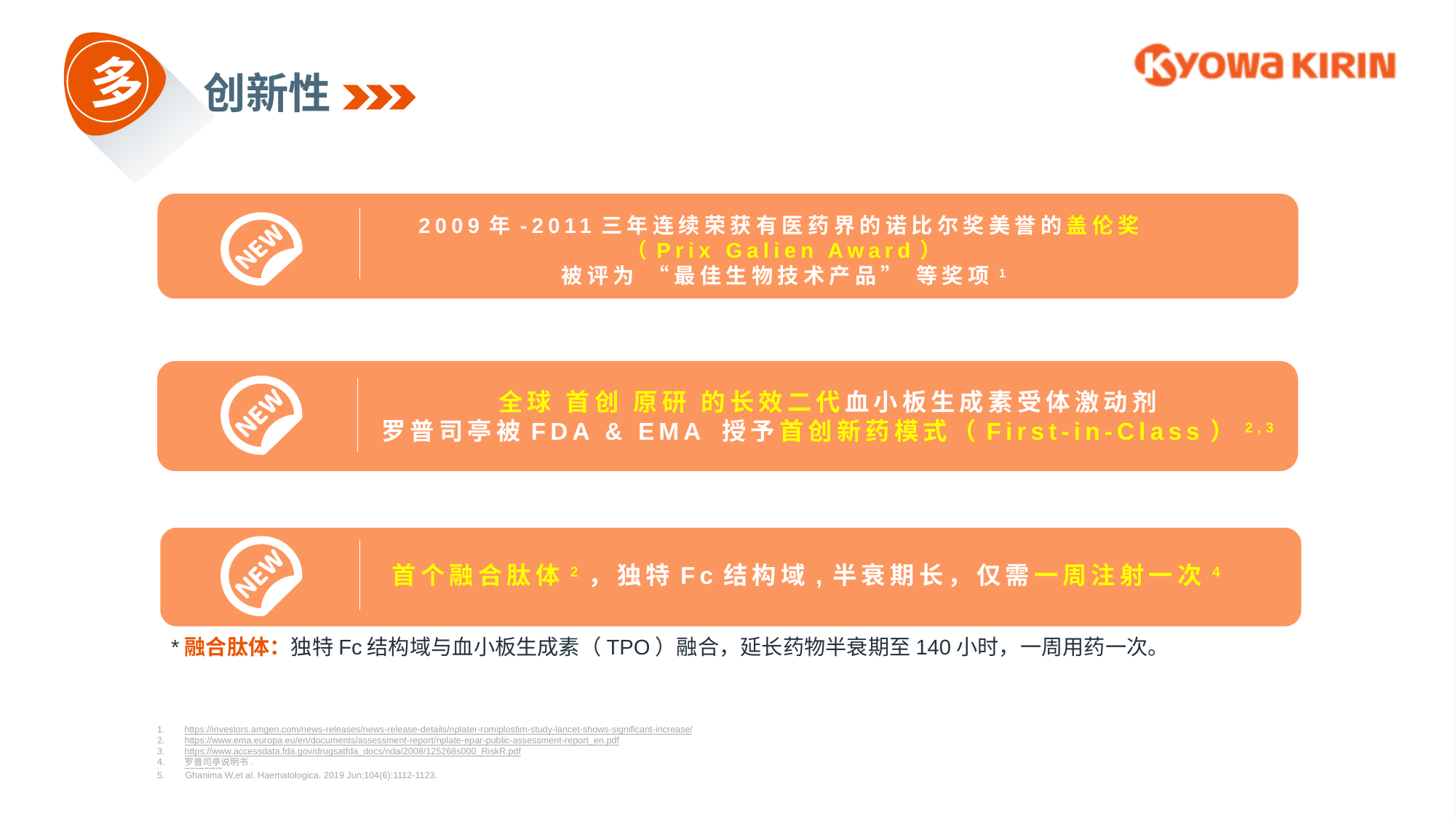

多

创新性

2009年-2011三年连续荣获有医药界的诺比尔奖美誉的盖伦奖
（Prix Galien Award）
被评为 “最佳生物技术产品” 等奖项1

全球 首创 原研 的长效二代血小板生成素受体激动剂
罗普司亭被FDA & EMA 授予首创新药模式（First-in-Class）2,3

首个融合肽体2，独特Fc结构域,半衰期长，仅需一周注射一次4

*融合肽体：独特Fc结构域与血小板生成素（TPO）融合，延长药物半衰期至140小时，一周用药一次。

https://investors.amgen.com/news-releases/news-release-details/nplater-romiplostim-study-lancet-shows-significant-increase/
https://www.ema.europa.eu/en/documents/assessment-report/nplate-epar-public-assessment-report_en.pdf
https://www.accessdata.fda.gov/drugsatfda_docs/nda/2008/125268s000_RiskR.pdf
罗普司亭说明书.
Ghanima W,et al. Haematologica. 2019 Jun;104(6):1112-1123.
5.        Ghanima W,et al. Haematologica. 2019 Jun;104(6):1112-1123.